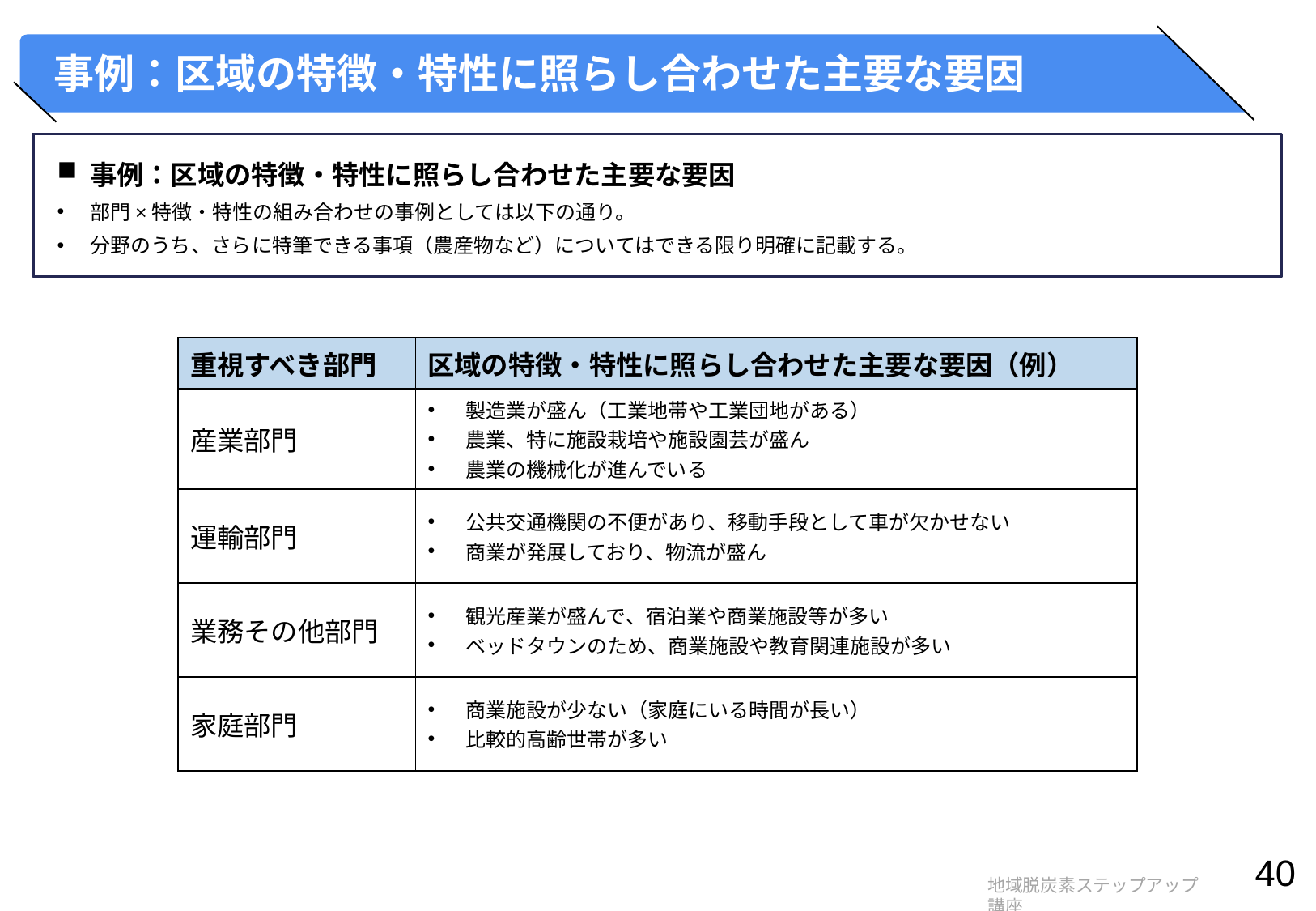

# 事例：区域の特徴・特性に照らし合わせた主要な要因
事例：区域の特徴・特性に照らし合わせた主要な要因
部門×特徴・特性の組み合わせの事例としては以下の通り。
分野のうち、さらに特筆できる事項（農産物など）についてはできる限り明確に記載する。
| 重視すべき部門 | 区域の特徴・特性に照らし合わせた主要な要因（例） |
| --- | --- |
| 産業部門 | 製造業が盛ん（工業地帯や工業団地がある） 農業、特に施設栽培や施設園芸が盛ん 農業の機械化が進んでいる |
| 運輸部門 | 公共交通機関の不便があり、移動手段として車が欠かせない 商業が発展しており、物流が盛ん |
| 業務その他部門 | 観光産業が盛んで、宿泊業や商業施設等が多い ベッドタウンのため、商業施設や教育関連施設が多い |
| 家庭部門 | 商業施設が少ない（家庭にいる時間が長い） 比較的高齢世帯が多い |